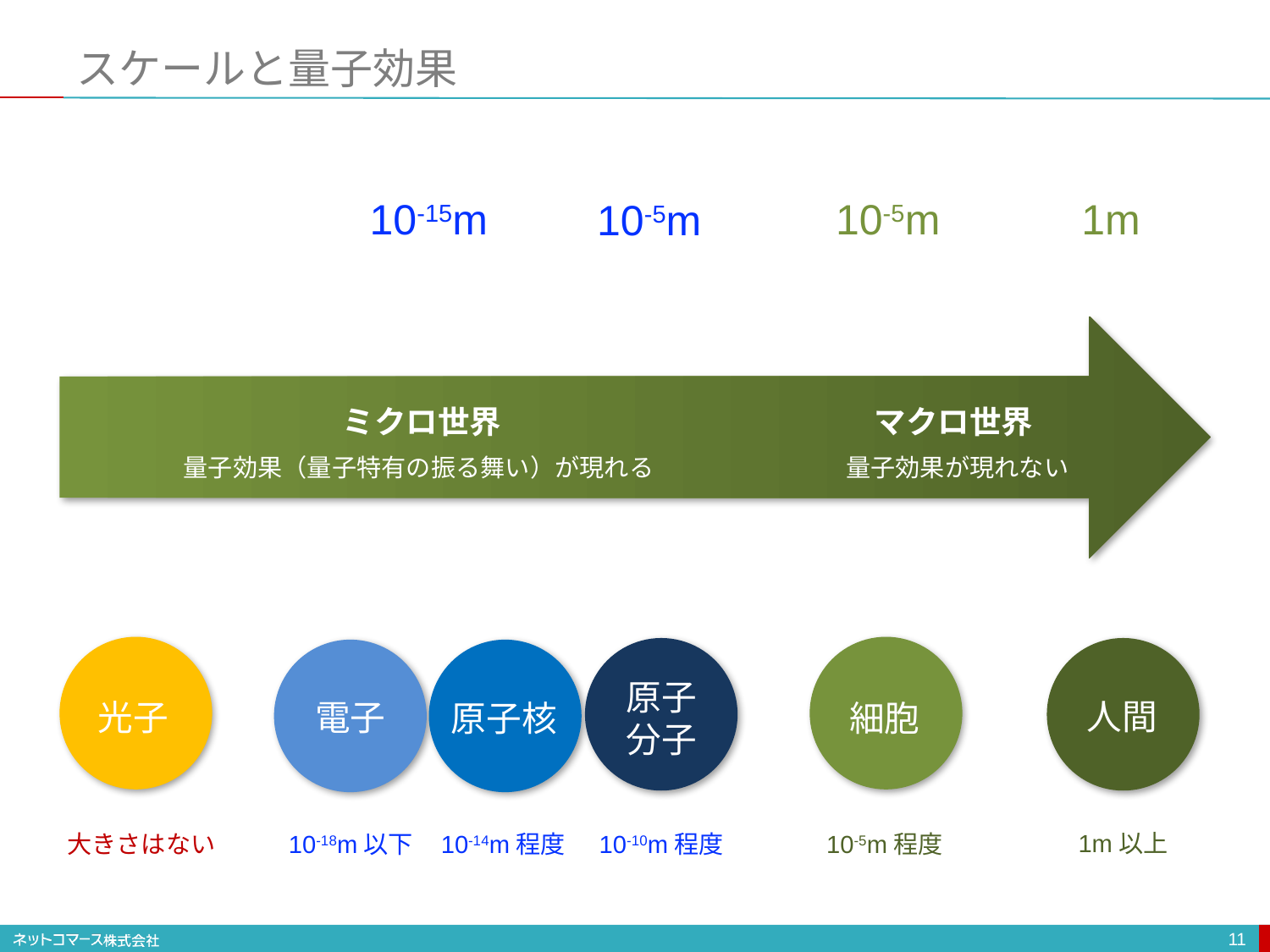

# スケールと量子効果
10-15m
1m
10-5m
10-5m

ミクロ世界
マクロ世界
量子効果（量子特有の振る舞い）が現れる
量子効果が現れない

原子
分子
人間
光子
電子
細胞
原子核
1m以上
10-18m以下
10-14m程度
10-10m程度
10-5m程度
大きさはない
11